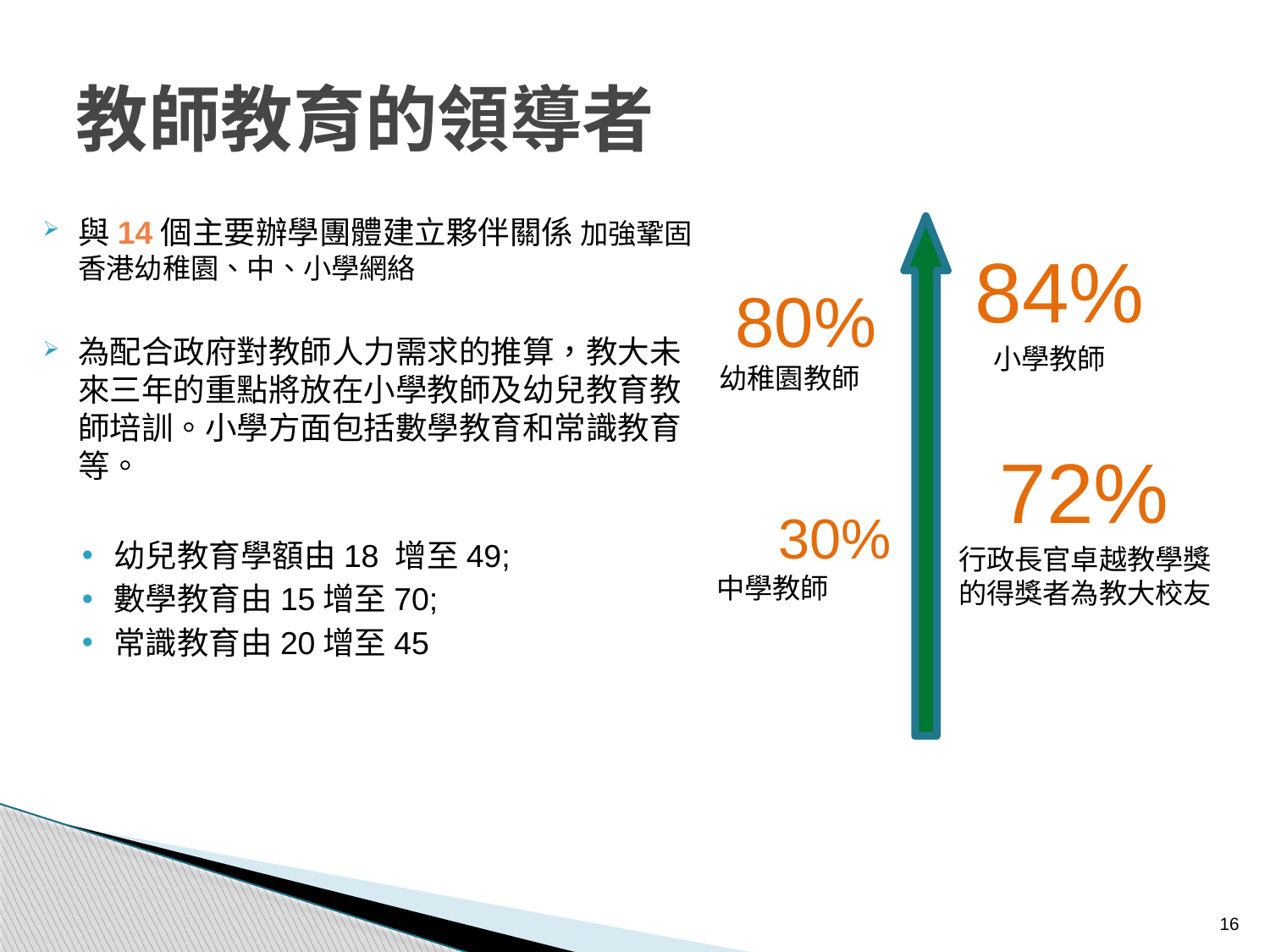

# 教師教育的領導者
與14個主要辦學團體建立夥伴關係 加強鞏固香港幼稚園、中、小學網絡

為配合政府對教師人力需求的推算，教大未來三年的重點將放在小學教師及幼兒教育教師培訓。小學方面包括數學教育和常識教育等。

幼兒教育學額由18 增至49;
數學教育由15增至70;
常識教育由20增至45

84%
80%
小學教師
幼稚園教師
72%
30%
行政長官卓越教學獎的得獎者為教大校友
中學教師
16